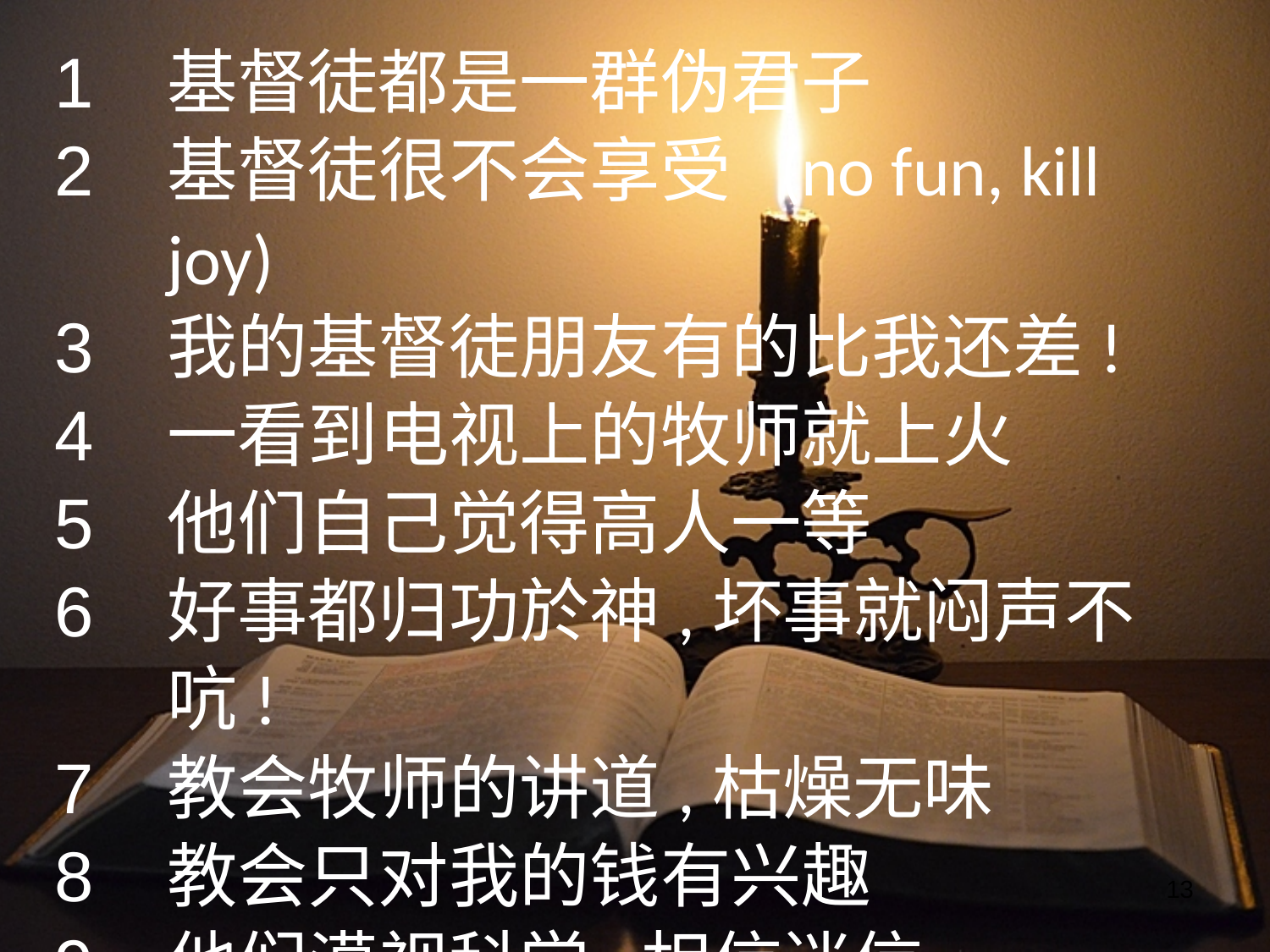

基督徒都是一群伪君子
基督徒很不会享受  (no fun, kill joy)
我的基督徒朋友有的比我还差!
一看到电视上的牧师就上火
他们自己觉得高人一等
好事都归功於神,坏事就闷声不吭!
教会牧师的讲道,枯燥无味
教会只对我的钱有兴趣
他们漠视科学,相信迷信
他们给的「小」费还真是小!
13